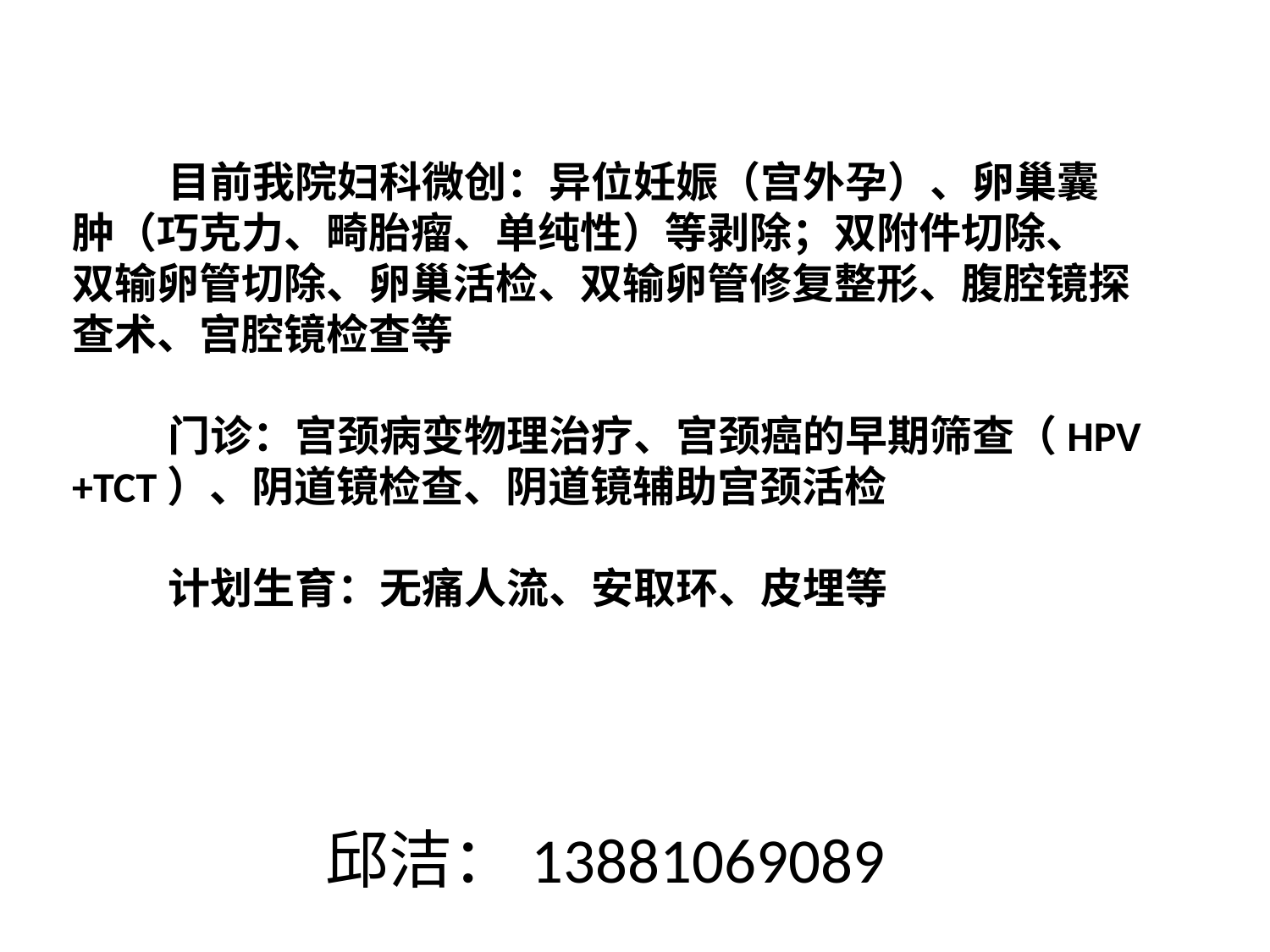

目前我院妇科微创：异位妊娠（宫外孕）、卵巢囊
肿（巧克力、畸胎瘤、单纯性）等剥除；双附件切除、
双输卵管切除、卵巢活检、双输卵管修复整形、腹腔镜探
查术、宫腔镜检查等

         门诊：宫颈病变物理治疗、宫颈癌的早期筛查（HPV
+TCT）、阴道镜检查、阴道镜辅助宫颈活检

         计划生育：无痛人流、安取环、皮埋等
邱洁：13881069089